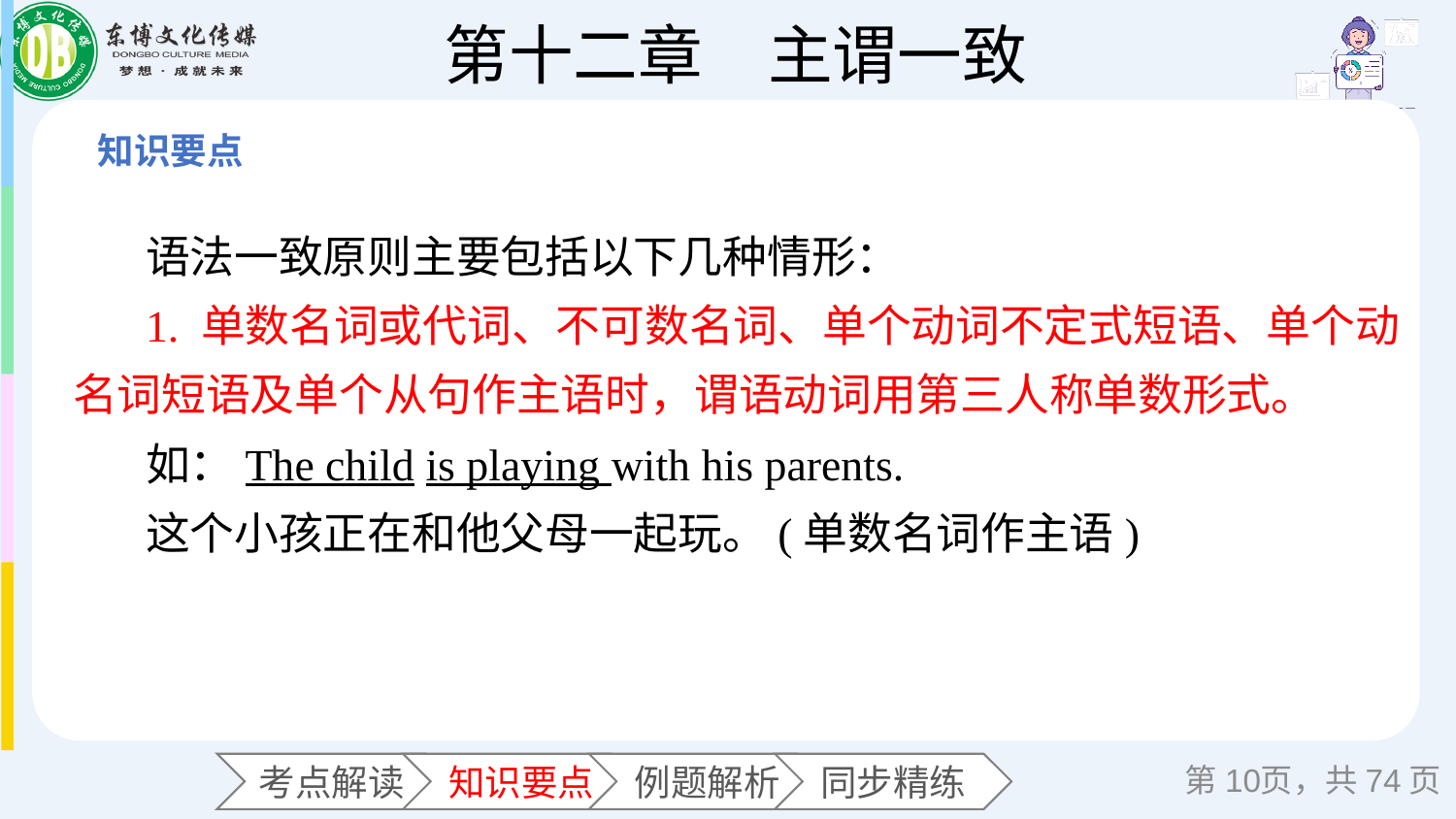

语法一致原则主要包括以下几种情形：
1. 单数名词或代词、不可数名词、单个动词不定式短语、单个动名词短语及单个从句作主语时，谓语动词用第三人称单数形式。
如：The child is playing with his parents.
这个小孩正在和他父母一起玩。(单数名词作主语)
第10页，共74页